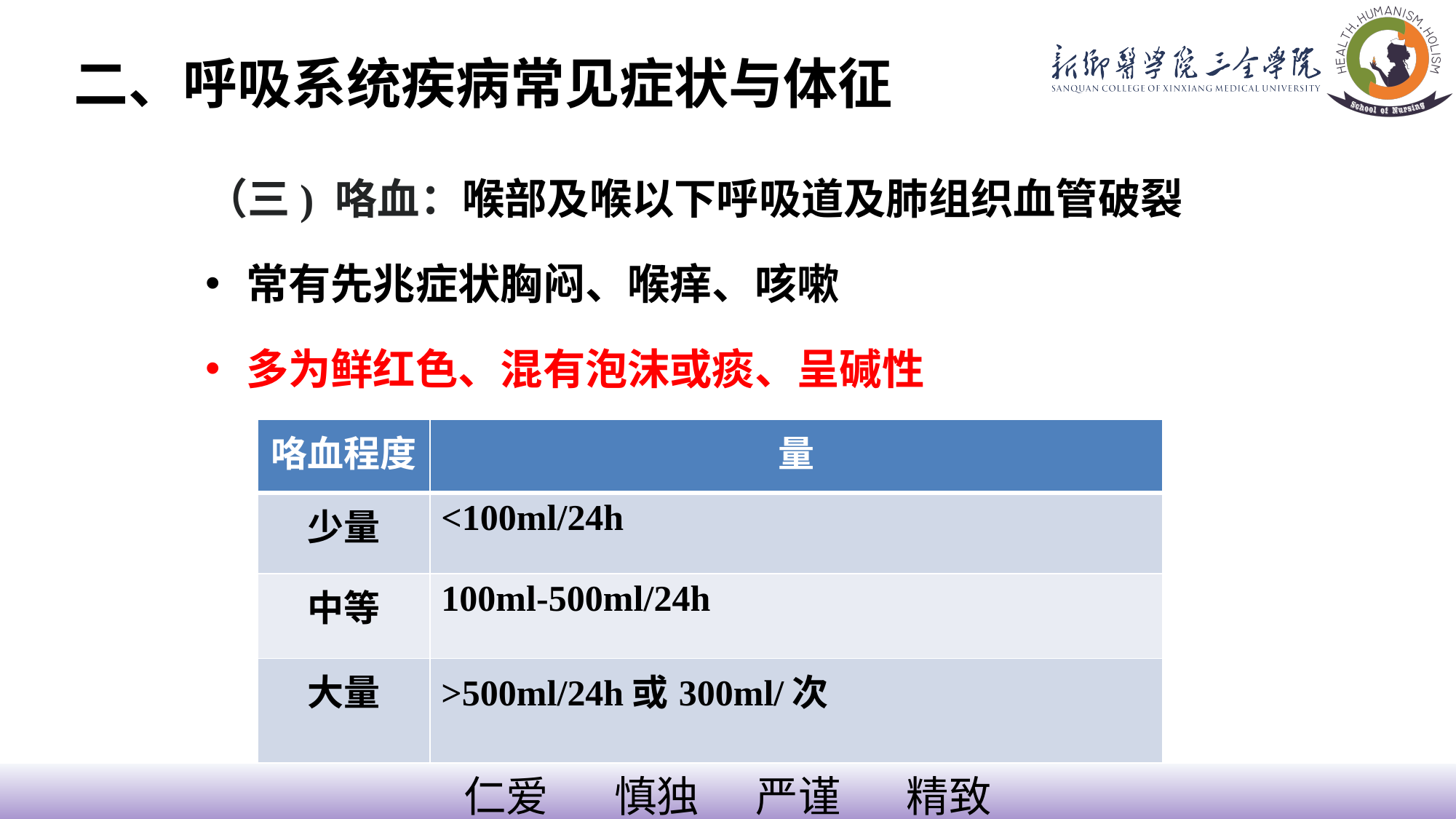

# 二、呼吸系统疾病常见症状与体征
（三) 咯血：喉部及喉以下呼吸道及肺组织血管破裂
常有先兆症状胸闷、喉痒、咳嗽
多为鲜红色、混有泡沫或痰、呈碱性

| 咯血程度 | 量 |
| --- | --- |
| 少量 | <100ml/24h |
| 中等 | 100ml-500ml/24h |
| 大量 | >500ml/24h或300ml/次 |